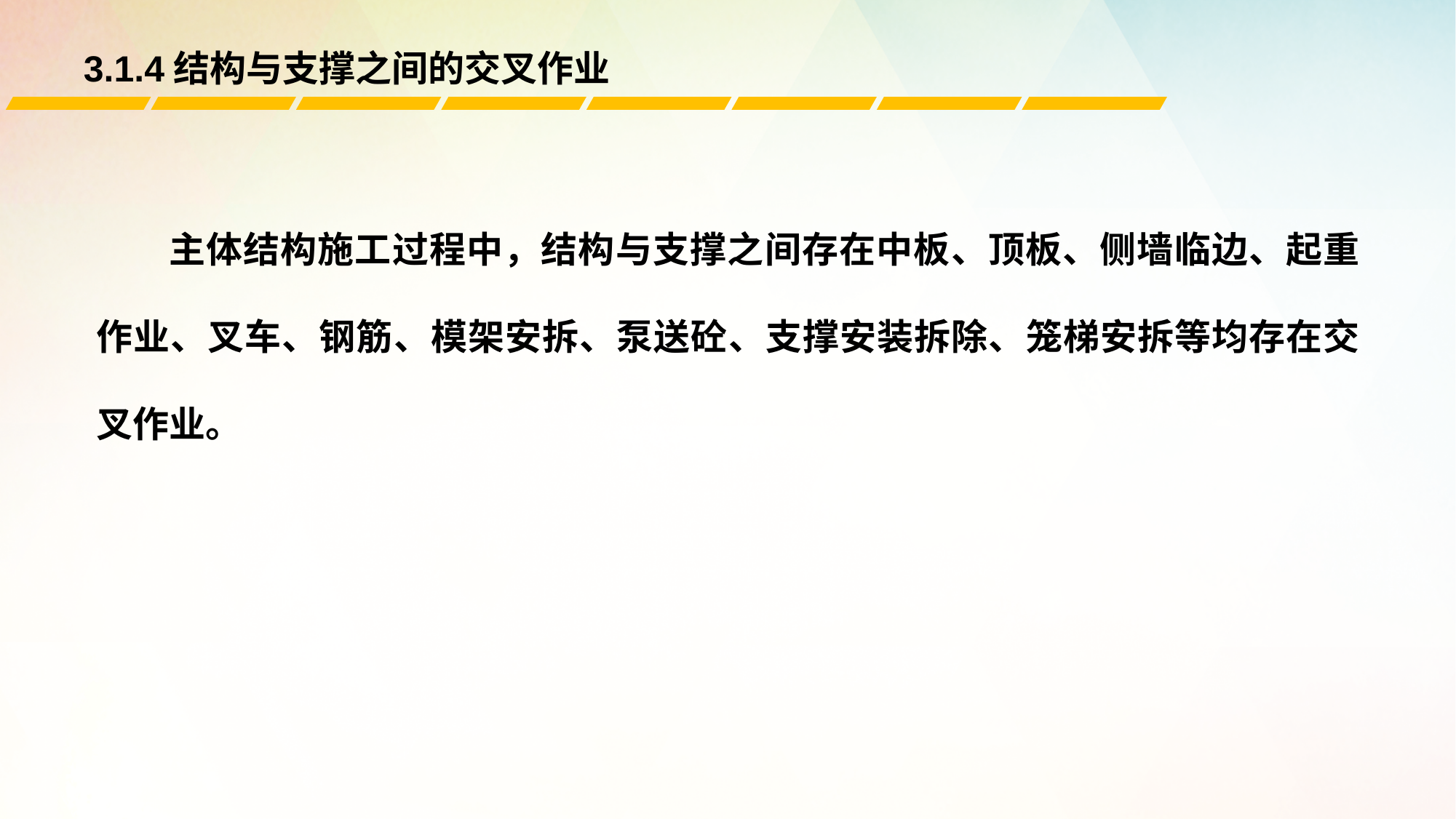

3.1.4结构与支撑之间的交叉作业
       主体结构施工过程中，结构与支撑之间存在中板、顶板、侧墙临边、起重作业、叉车、钢筋、模架安拆、泵送砼、支撑安装拆除、笼梯安拆等均存在交叉作业。